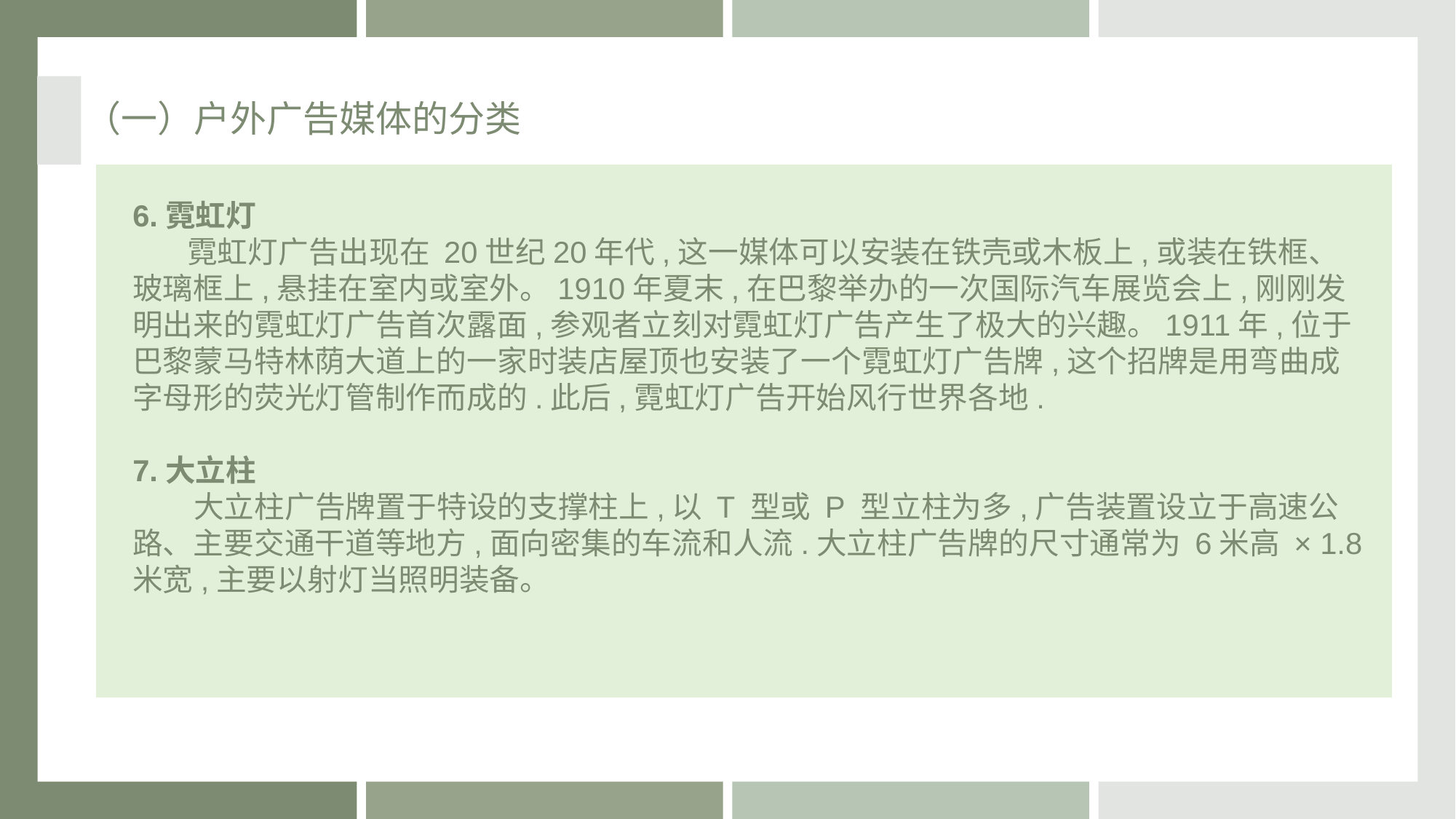

（一）户外广告媒体的分类

6.霓虹灯
       霓虹灯广告出现在 20世纪20年代,这一媒体可以安装在铁壳或木板上,或装在铁框、玻璃框上,悬挂在室内或室外。1910年夏末,在巴黎举办的一次国际汽车展览会上,刚刚发明出来的霓虹灯广告首次露面,参观者立刻对霓虹灯广告产生了极大的兴趣。1911年,位于巴黎蒙马特林荫大道上的一家时装店屋顶也安装了一个霓虹灯广告牌,这个招牌是用弯曲成字母形的荧光灯管制作而成的.此后,霓虹灯广告开始风行世界各地.

7.大立柱
        大立柱广告牌置于特设的支撑柱上,以 T 型或 P 型立柱为多,广告装置设立于高速公路、主要交通干道等地方,面向密集的车流和人流.大立柱广告牌的尺寸通常为 6米高 × 1.8米宽,主要以射灯当照明装备。